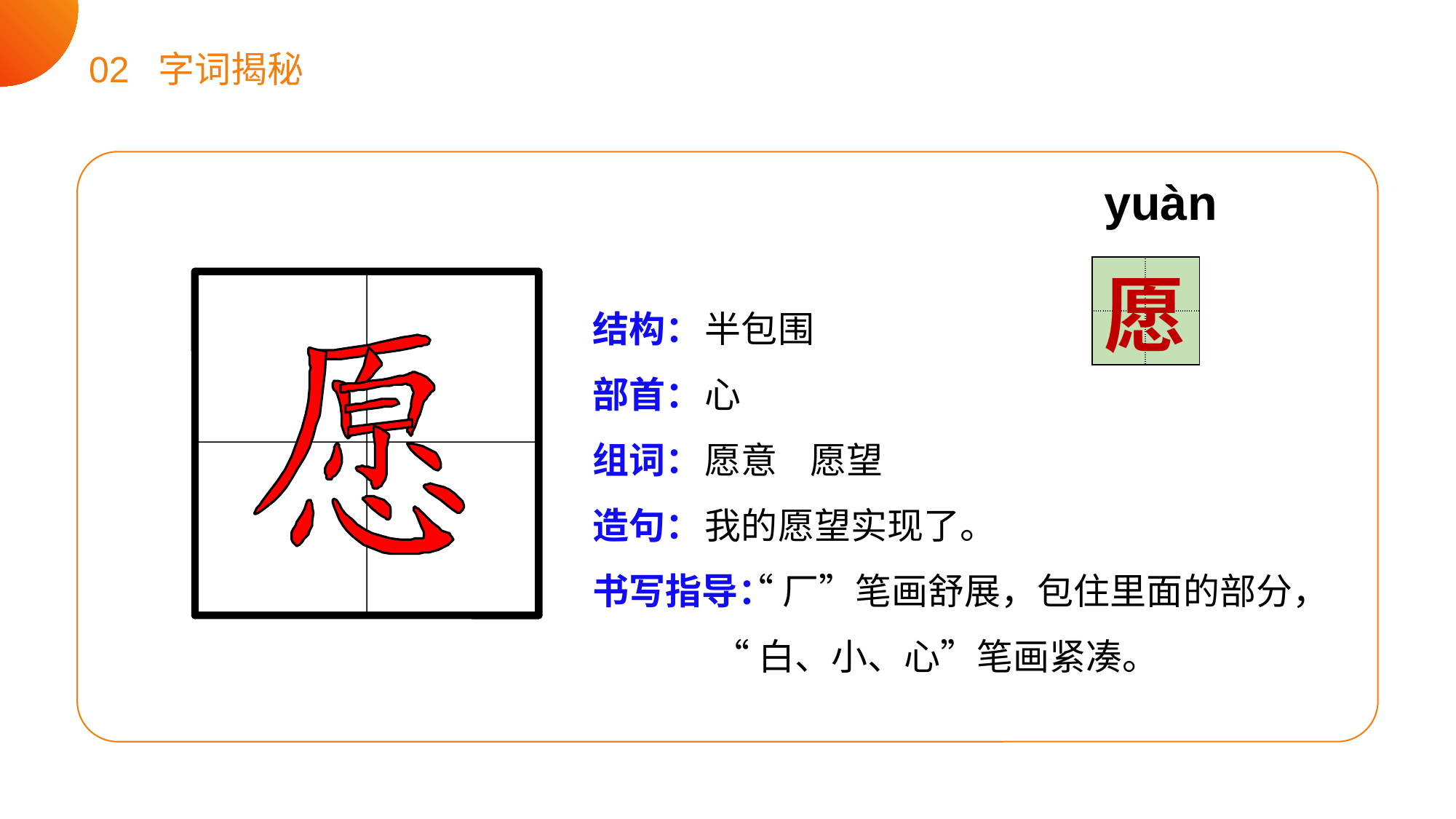

02  字词揭秘
yuàn
|  |  |
| --- | --- |
|  |  |
愿

结构：
部首：
组词：
造句：
书写指导：
半包围
心
愿意    愿望
我的愿望实现了。
    “厂”笔画舒展，包住里面的部分，
 “白、小、心”笔画紧凑。